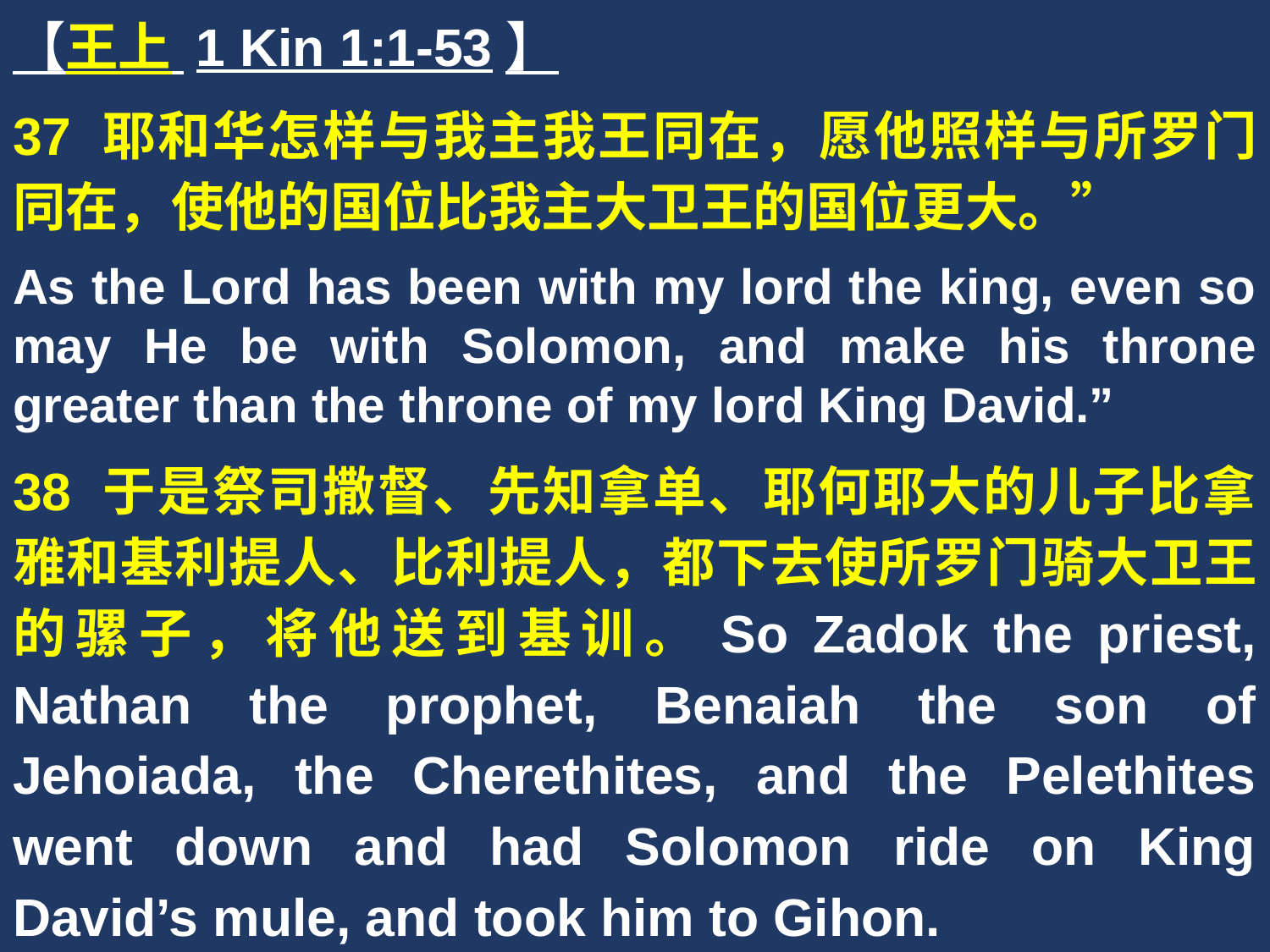

【王上 1 Kin 1:1-53】
37 耶和华怎样与我主我王同在，愿他照样与所罗门同在，使他的国位比我主大卫王的国位更大。”
As the Lord has been with my lord the king, even so may He be with Solomon, and make his throne greater than the throne of my lord King David.”
38 于是祭司撒督、先知拿单、耶何耶大的儿子比拿雅和基利提人、比利提人，都下去使所罗门骑大卫王的骡子，将他送到基训。So Zadok the priest, Nathan the prophet, Benaiah the son of Jehoiada, the Cherethites, and the Pelethites went down and had Solomon ride on King David’s mule, and took him to Gihon.